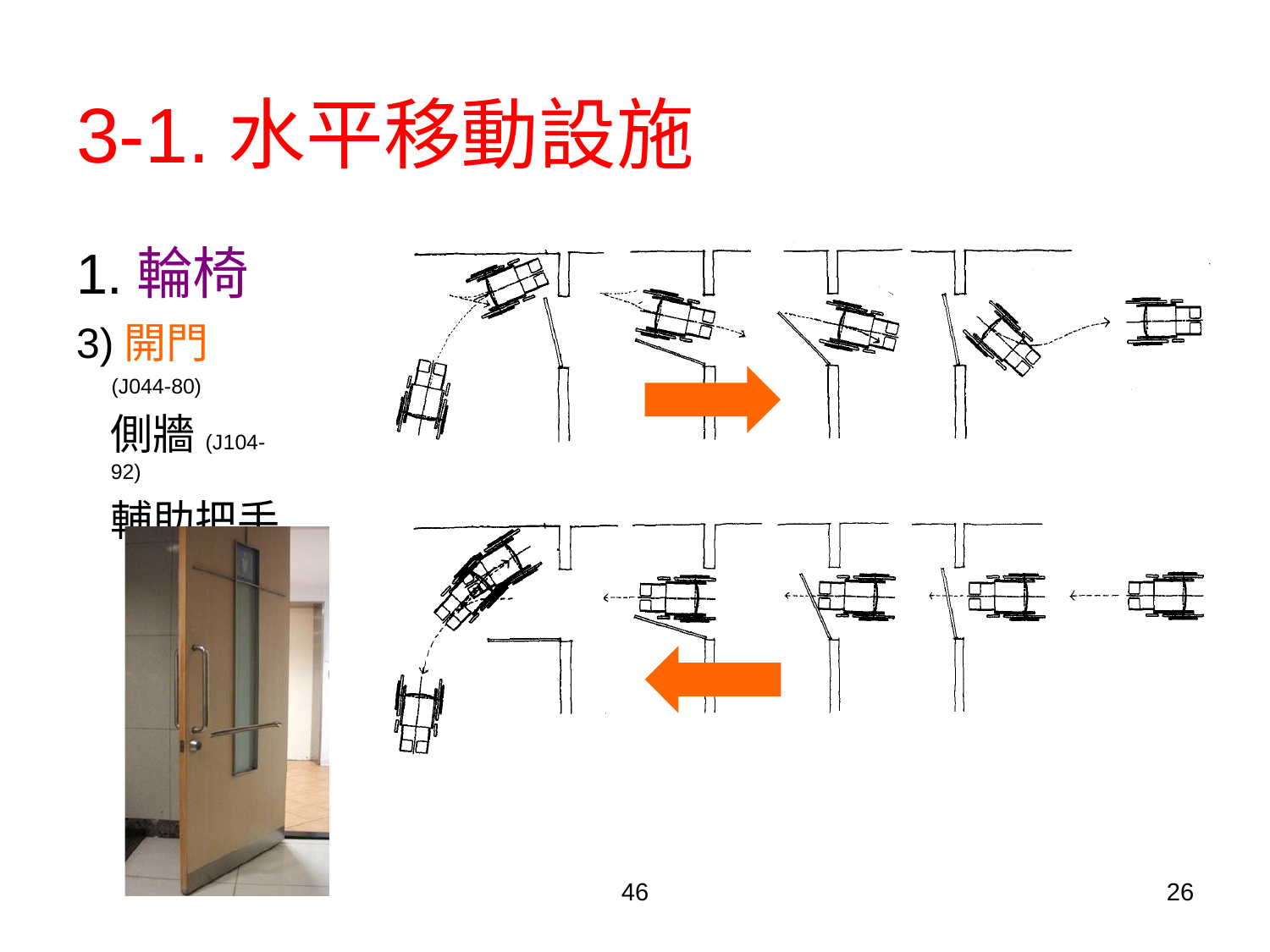

# 3-1.水平移動設施

1.輪椅
3)開門
(J044-80)
側牆(J104-92)
輔助把手

46
26